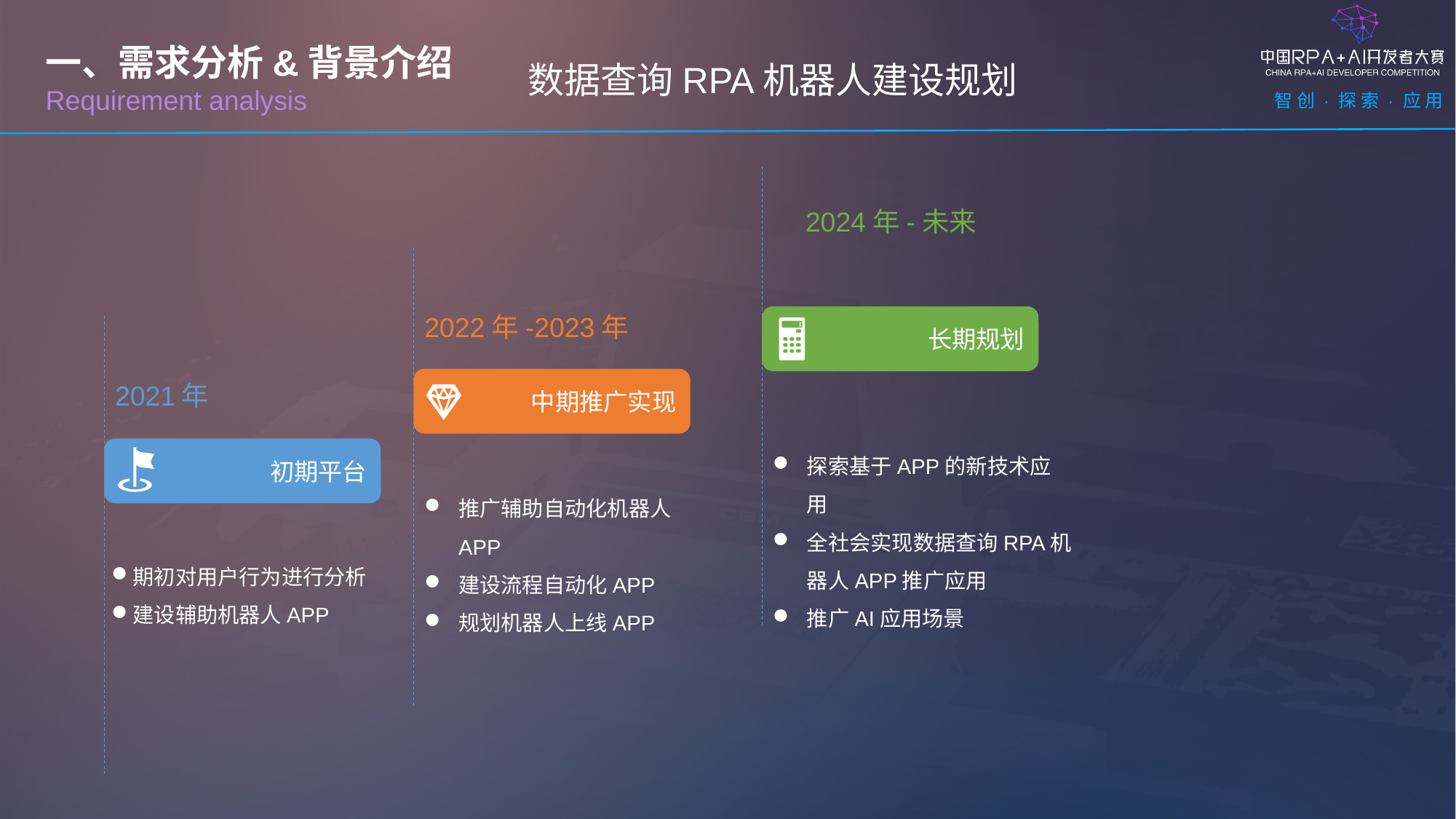

一、需求分析&背景介绍
Requirement analysis
数据查询RPA机器人建设规划
2024年-未来
2022年-2023年
长期规划

中期推广实现

2021年
探索基于APP的新技术应用
全社会实现数据查询RPA机器人APP推广应用
推广AI应用场景
初期平台

推广辅助自动化机器人APP
建设流程自动化APP
规划机器人上线APP
期初对用户行为进行分析
建设辅助机器人APP